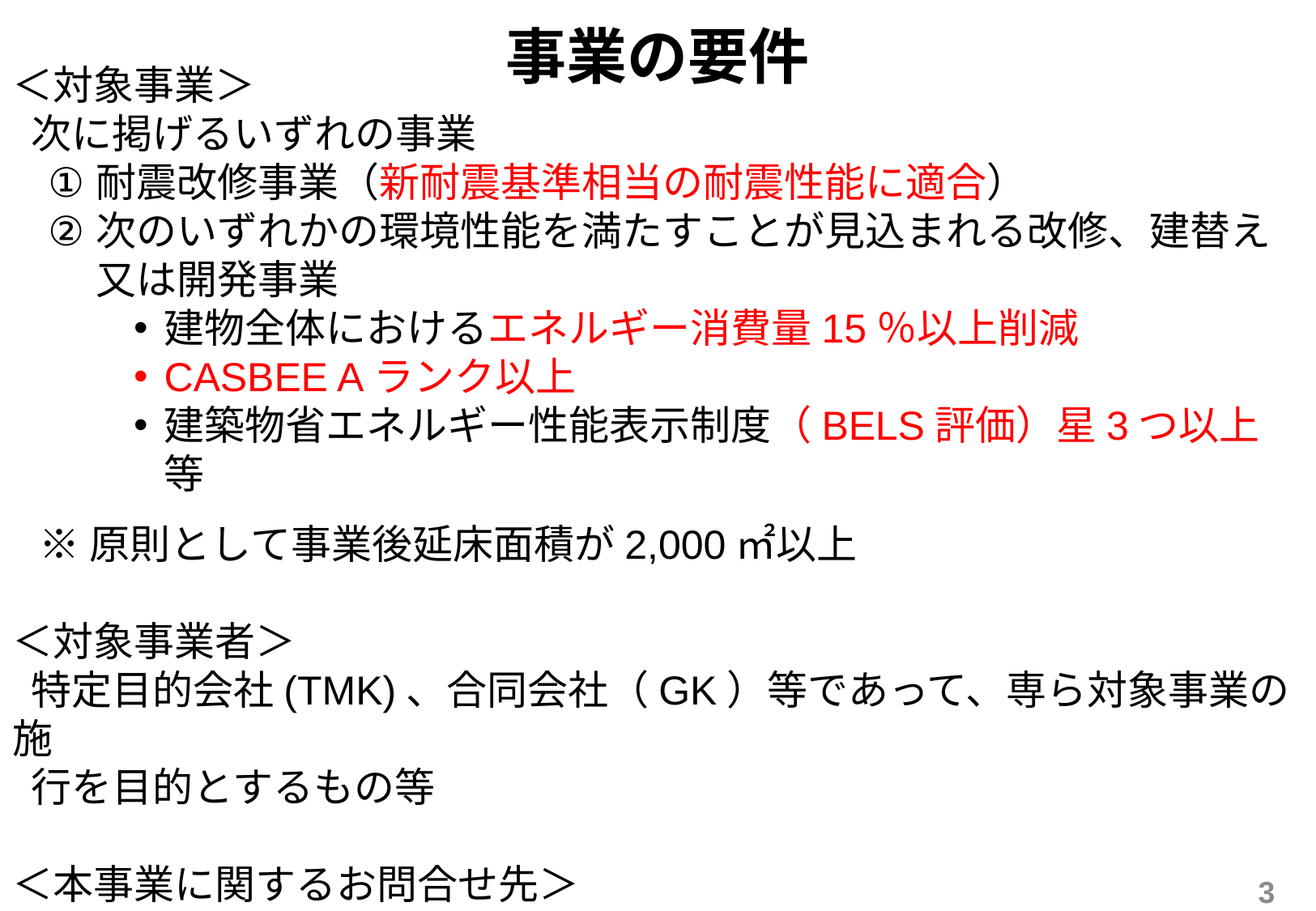

事業の要件
＜対象事業＞
 次に掲げるいずれの事業
耐震改修事業（新耐震基準相当の耐震性能に適合）
次のいずれかの環境性能を満たすことが見込まれる改修、建替え又は開発事業
建物全体におけるエネルギー消費量15％以上削減
CASBEE Aランク以上
建築物省エネルギー性能表示制度（BELS評価）星3つ以上　等

   ※原則として事業後延床面積が2,000㎡以上

＜対象事業者＞
 特定目的会社(TMK)、合同会社（GK）等であって、専ら対象事業の施
 行を目的とするもの等

＜本事業に関するお問合せ先＞
 一般社団法人　環境不動産普及促進機構　企画部
 TEL：03-6268-8016（直通）

3